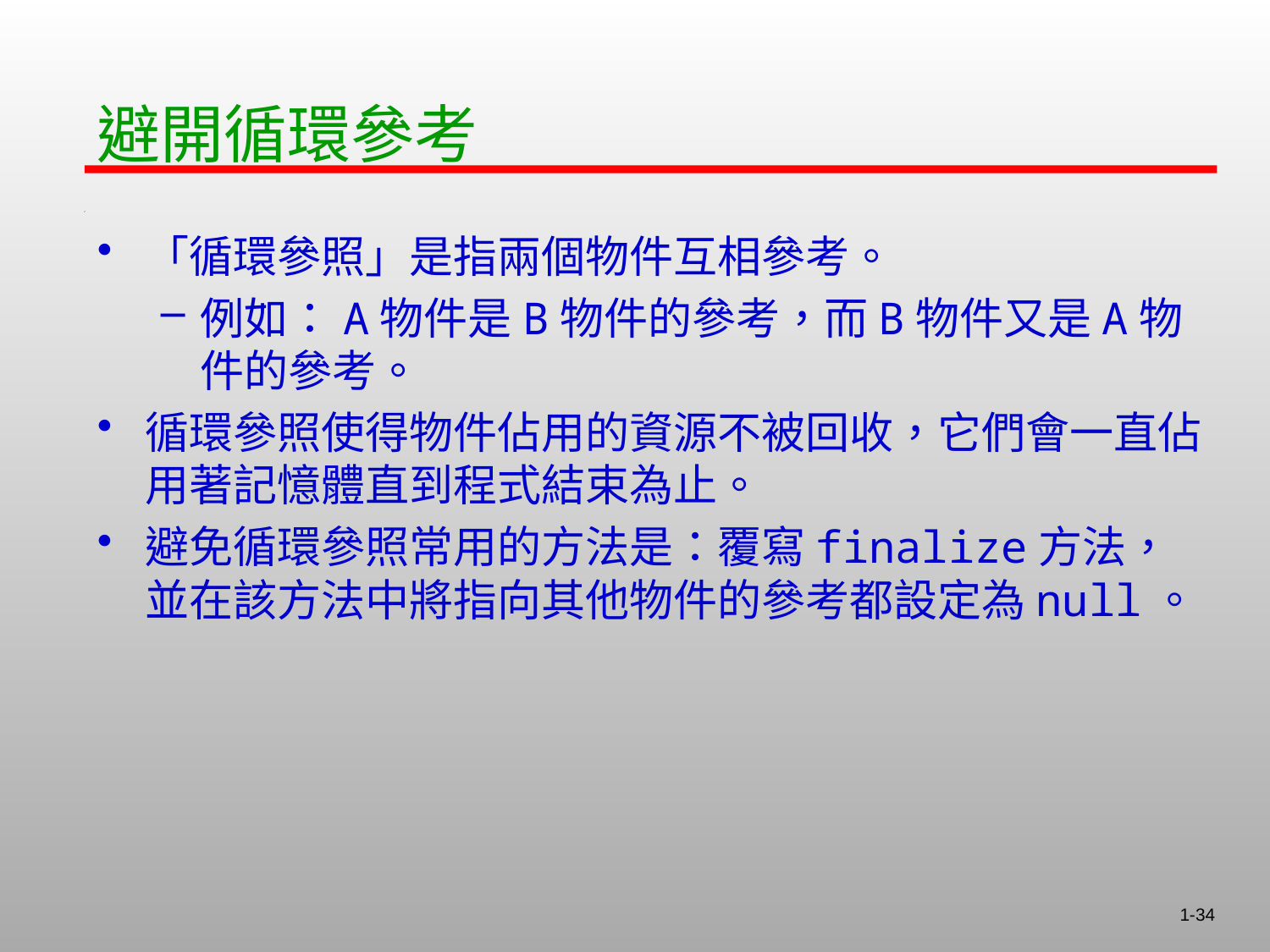

避開循環參考
「循環參照」是指兩個物件互相參考。
例如：A物件是B物件的參考，而B物件又是A物件的參考。
循環參照使得物件佔用的資源不被回收，它們會一直佔用著記憶體直到程式結束為止。
避免循環參照常用的方法是：覆寫finalize方法，並在該方法中將指向其他物件的參考都設定為null。
1-34